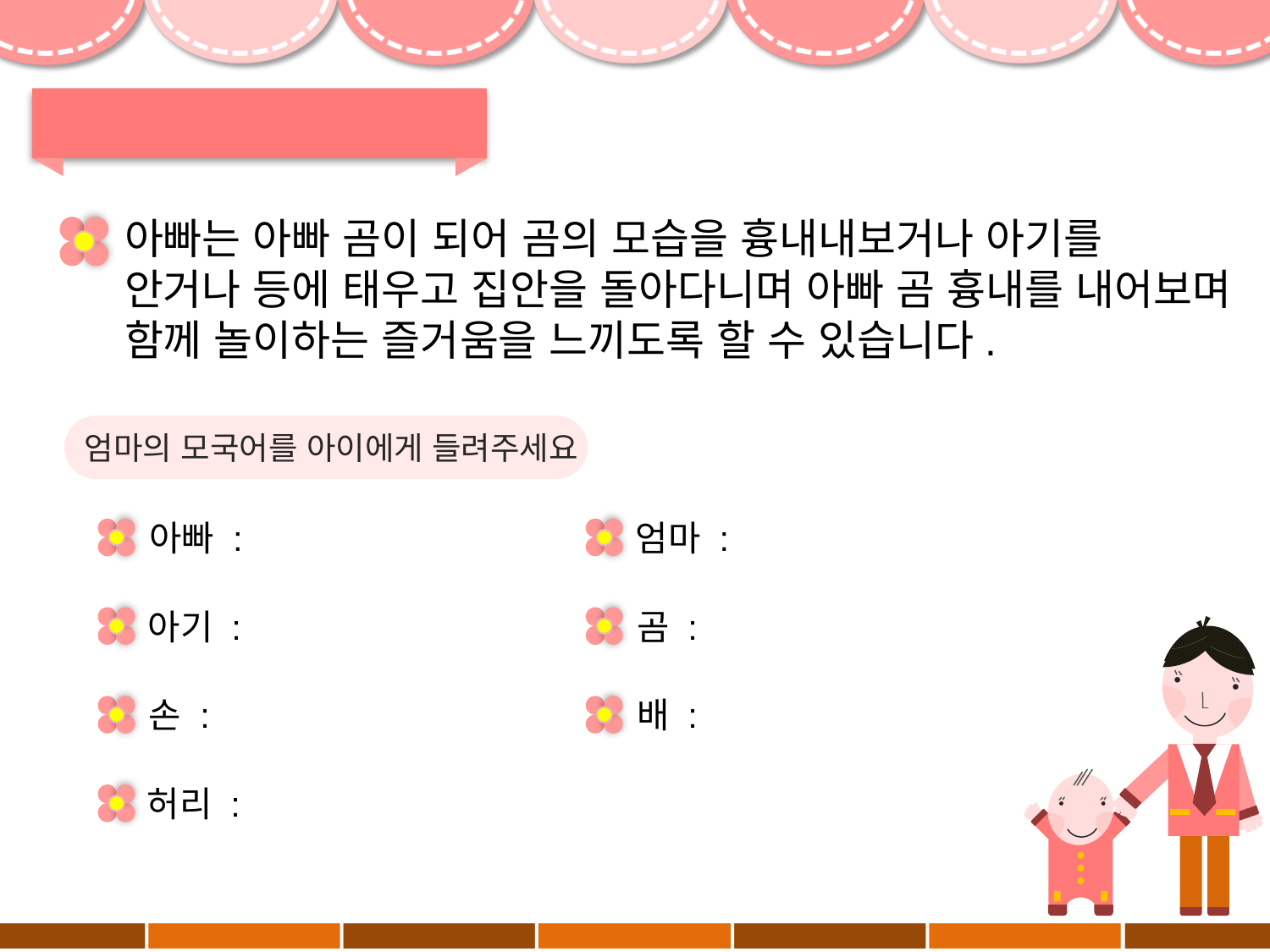

아빠는 아빠 곰이 되어 곰의 모습을 흉내내보거나 아기를
안거나 등에 태우고 집안을 돌아다니며 아빠 곰 흉내를 내어보며
함께 놀이하는 즐거움을 느끼도록 할 수 있습니다.

엄마의 모국어를 아이에게 들려주세요
아빠 :

엄마 :

아기 :

곰 :

손 :

배 :

허리 :